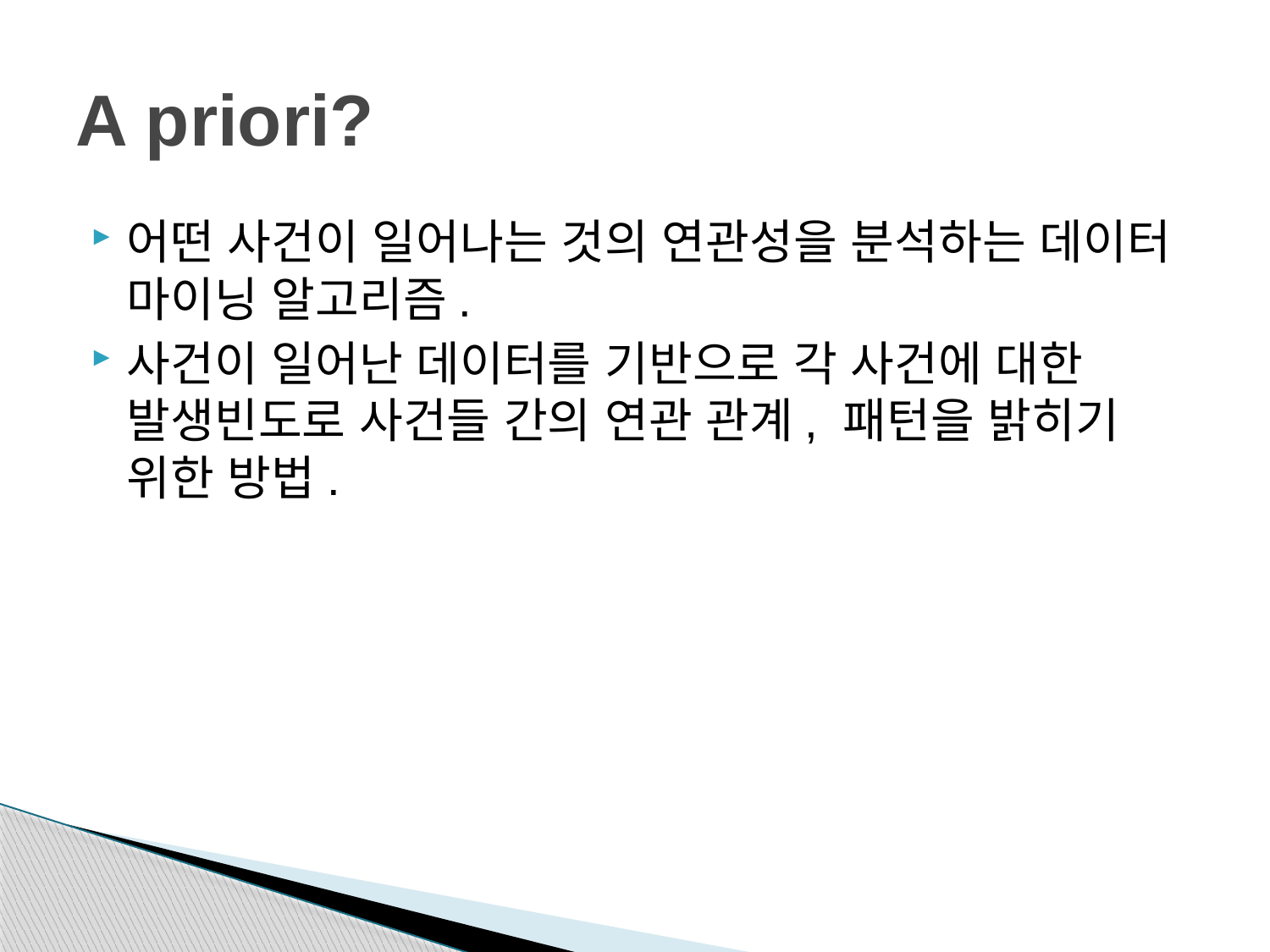

# A priori?
어떤 사건이 일어나는 것의 연관성을 분석하는 데이터 마이닝 알고리즘.
사건이 일어난 데이터를 기반으로 각 사건에 대한 발생빈도로 사건들 간의 연관 관계, 패턴을 밝히기 위한 방법.